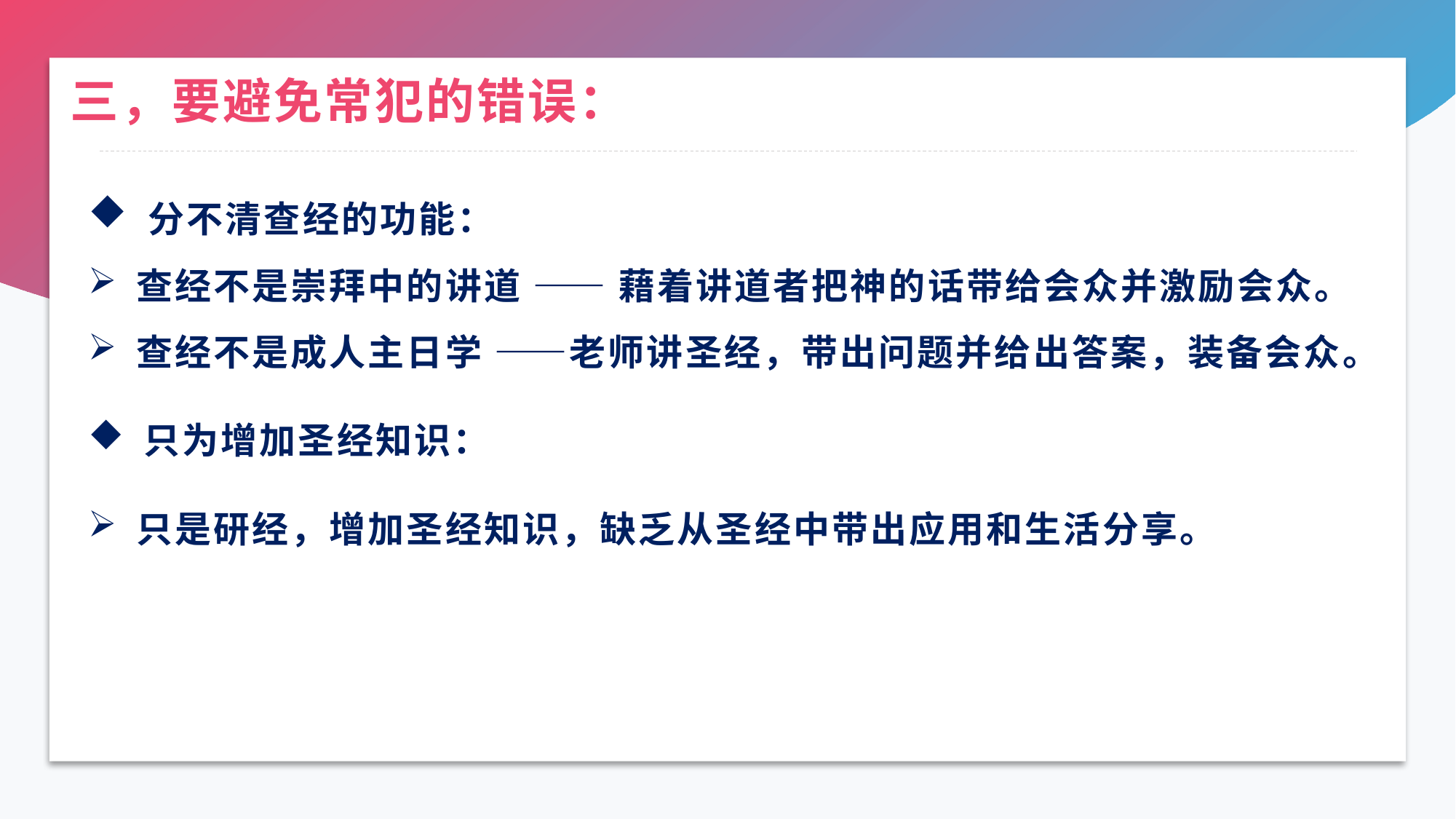

# 三，要避免常犯的错误：
 分不清查经的功能：
 查经不是崇拜中的讲道 —— 藉着讲道者把神的话带给会众并激励会众。
 查经不是成人主日学 ——老师讲圣经，带出问题并给出答案，装备会众。
 只为增加圣经知识：
 只是研经，增加圣经知识，缺乏从圣经中带出应用和生活分享。